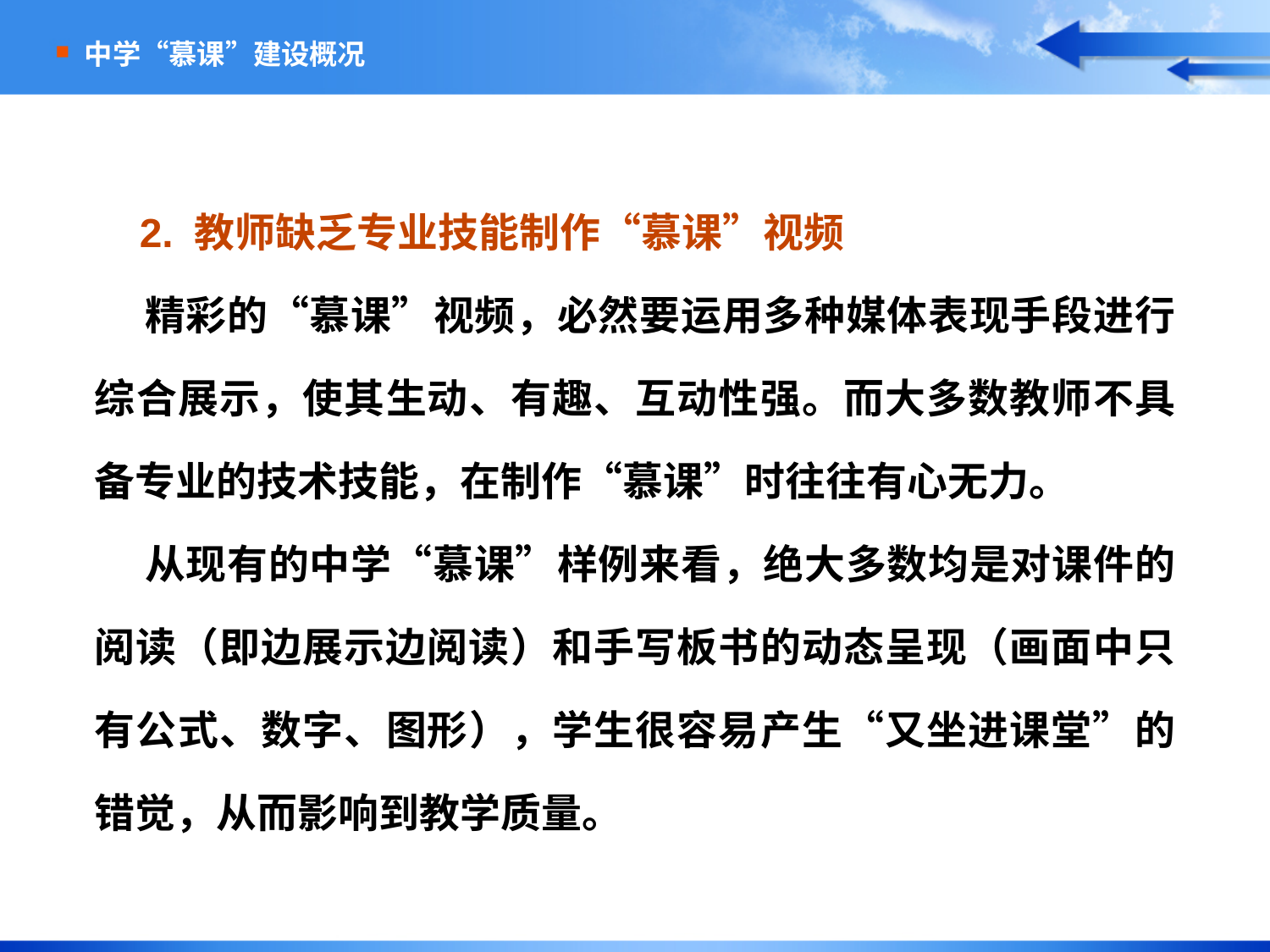

中学“慕课”建设概况
    2. 教师缺乏专业技能制作“慕课”视频
    精彩的“慕课”视频，必然要运用多种媒体表现手段进行综合展示，使其生动、有趣、互动性强。而大多数教师不具备专业的技术技能，在制作“慕课”时往往有心无力。
    从现有的中学“慕课”样例来看，绝大多数均是对课件的阅读（即边展示边阅读）和手写板书的动态呈现（画面中只有公式、数字、图形），学生很容易产生“又坐进课堂”的错觉，从而影响到教学质量。